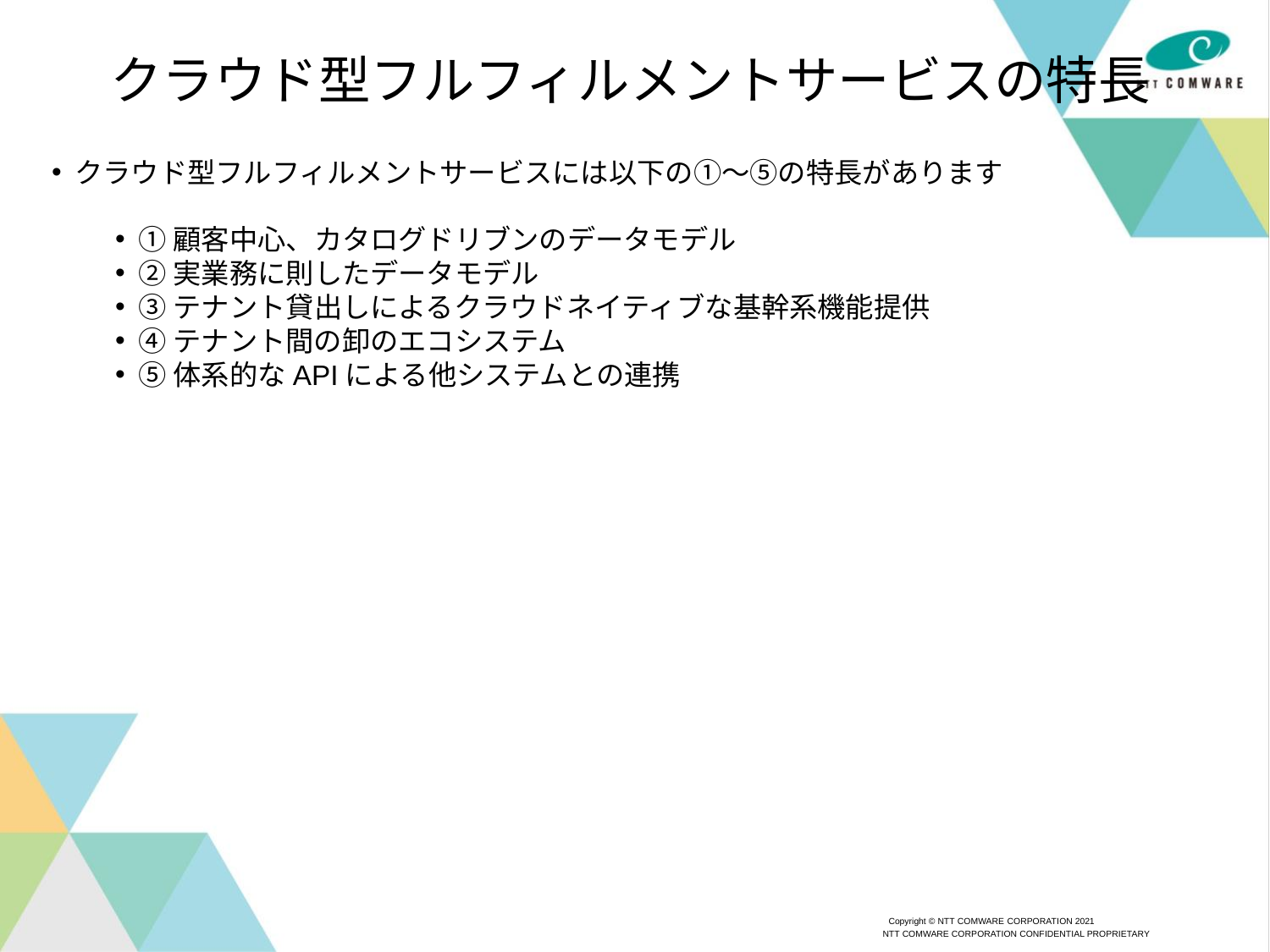

# クラウド型フルフィルメントサービスの特長
クラウド型フルフィルメントサービスには以下の①～⑤の特長があります

①顧客中心、カタログドリブンのデータモデル
②実業務に則したデータモデル
③テナント貸出しによるクラウドネイティブな基幹系機能提供
④テナント間の卸のエコシステム
⑤体系的なAPIによる他システムとの連携